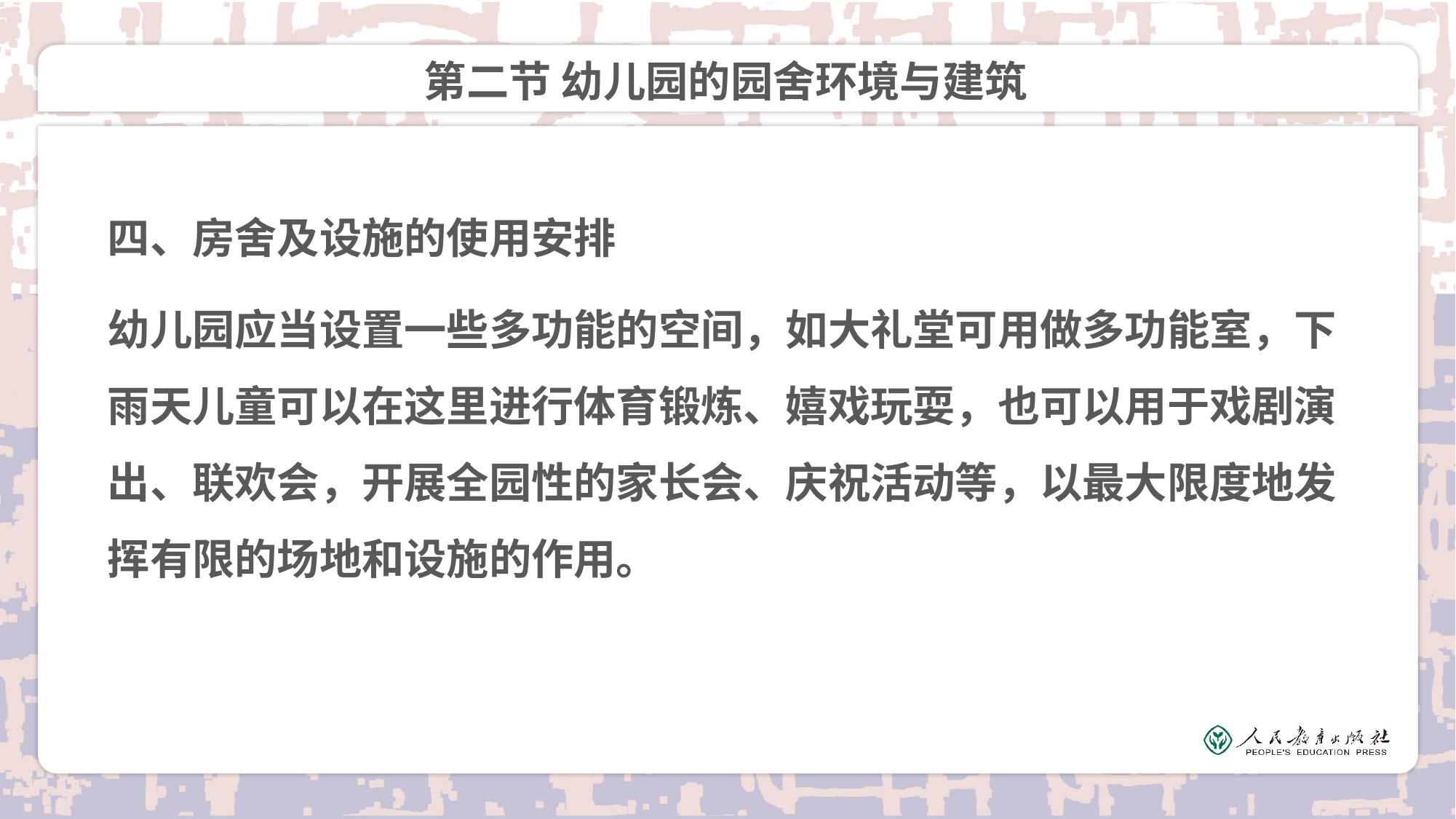

# 第二节 幼儿园的园舍环境与建筑
四、房舍及设施的使用安排
幼儿园应当设置一些多功能的空间，如大礼堂可用做多功能室，下雨天儿童可以在这里进行体育锻炼、嬉戏玩耍，也可以用于戏剧演出、联欢会，开展全园性的家长会、庆祝活动等，以最大限度地发挥有限的场地和设施的作用。